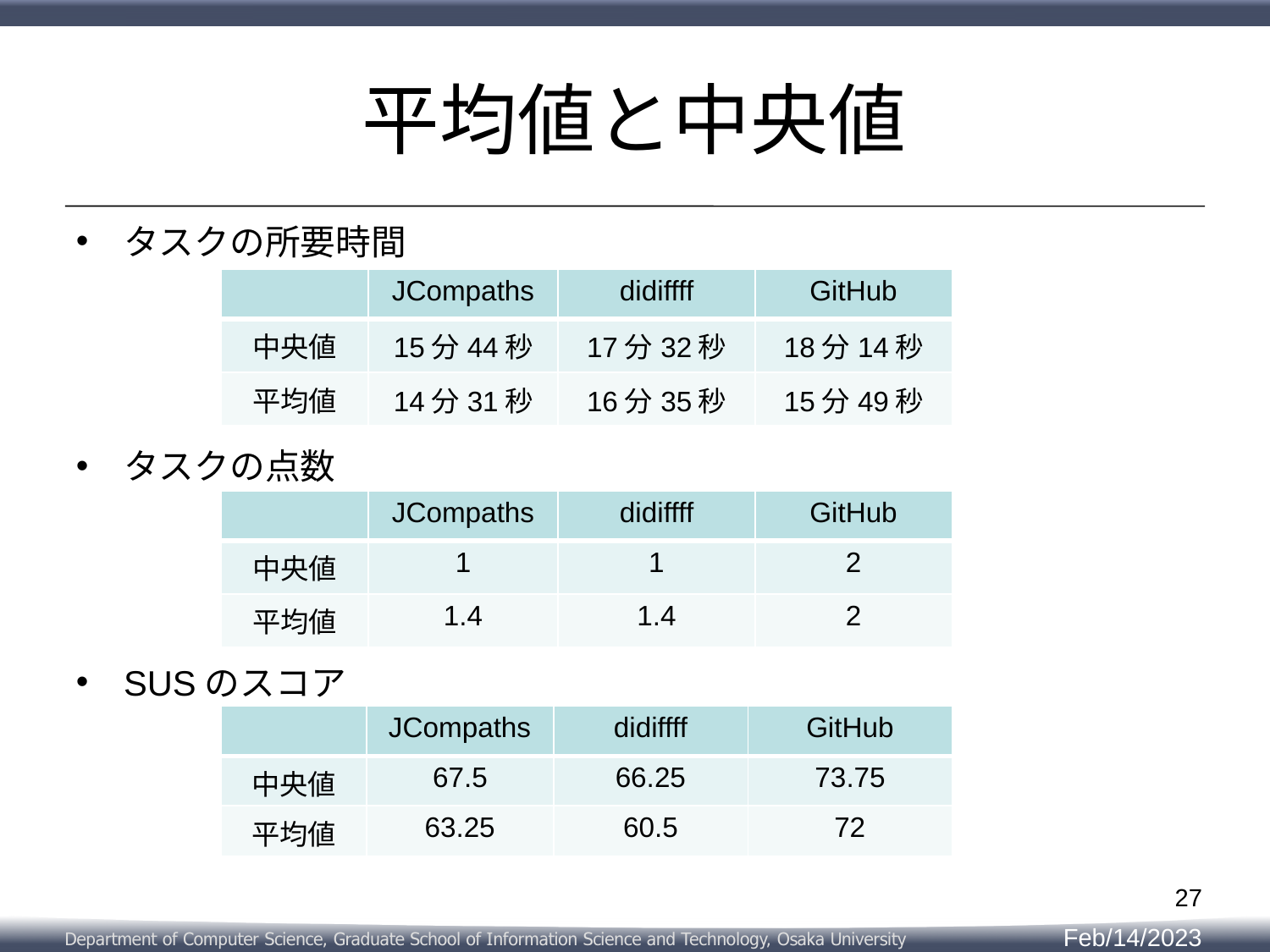

# 平均値と中央値
タスクの所要時間
|  | JCompaths | didiffff | GitHub |
| --- | --- | --- | --- |
| 中央値 | 15分44秒 | 17分32秒 | 18分14秒 |
| 平均値 | 14分31秒 | 16分35秒 | 15分49秒 |
タスクの点数
|  | JCompaths | didiffff | GitHub |
| --- | --- | --- | --- |
| 中央値 | 1 | 1 | 2 |
| 平均値 | 1.4 | 1.4 | 2 |
SUSのスコア
|  | JCompaths | didiffff | GitHub |
| --- | --- | --- | --- |
| 中央値 | 67.5 | 66.25 | 73.75 |
| 平均値 | 63.25 | 60.5 | 72 |
27
Feb/14/2023